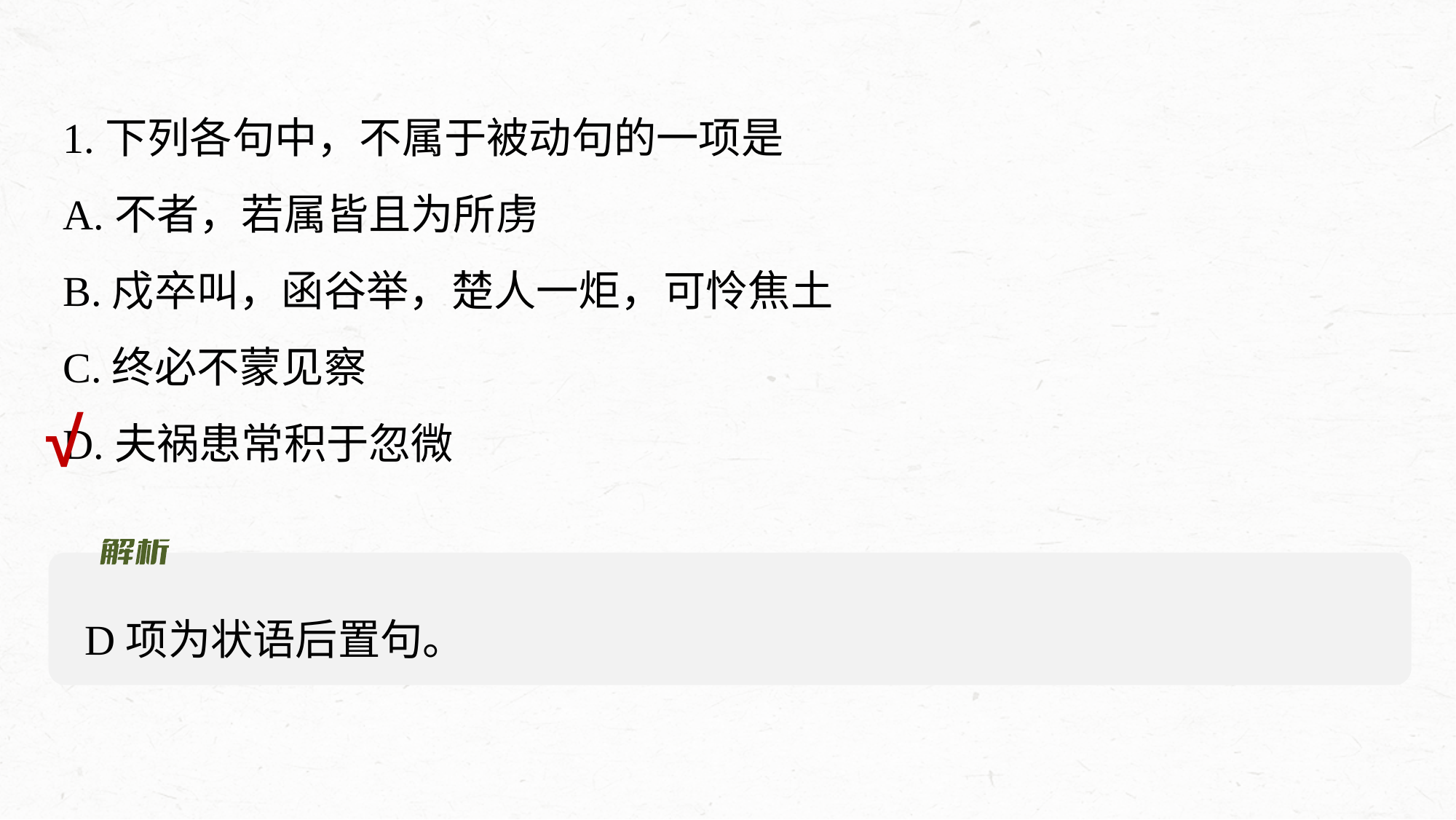

1.下列各句中，不属于被动句的一项是
A.不者，若属皆且为所虏
B.戍卒叫，函谷举，楚人一炬，可怜焦土
C.终必不蒙见察
D.夫祸患常积于忽微
√

D项为状语后置句。